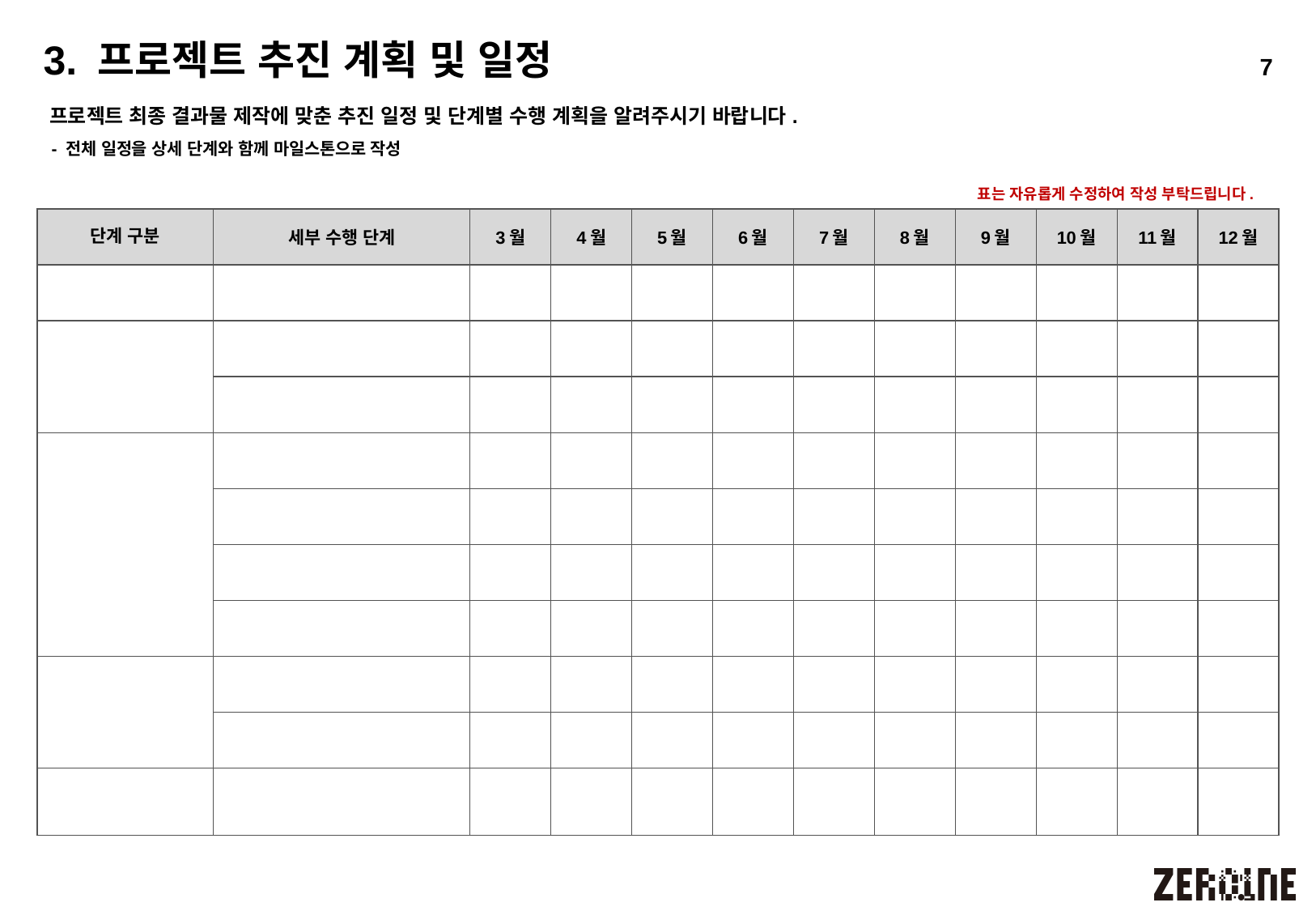

# 3. 프로젝트 추진 계획 및 일정
7
프로젝트 최종 결과물 제작에 맞춘 추진 일정 및 단계별 수행 계획을 알려주시기 바랍니다.
- 전체 일정을 상세 단계와 함께 마일스톤으로 작성
표는 자유롭게 수정하여 작성 부탁드립니다.
| 단계 구분 | 세부 수행 단계 | 3월 | 4월 | 5월 | 6월 | 7월 | 8월 | 9월 | 10월 | 11월 | 12월 |
| --- | --- | --- | --- | --- | --- | --- | --- | --- | --- | --- | --- |
|  |  |  |  |  |  |  |  |  |  |  |  |
|  |  |  |  |  |  |  |  |  |  |  |  |
|  |  |  |  |  |  |  |  |  |  |  |  |
|  |  |  |  |  |  |  |  |  |  |  |  |
|  |  |  |  |  |  |  |  |  |  |  |  |
|  |  |  |  |  |  |  |  |  |  |  |  |
|  |  |  |  |  |  |  |  |  |  |  |  |
|  |  |  |  |  |  |  |  |  |  |  |  |
|  |  |  |  |  |  |  |  |  |  |  |  |
|  |  |  |  |  |  |  |  |  |  |  |  |